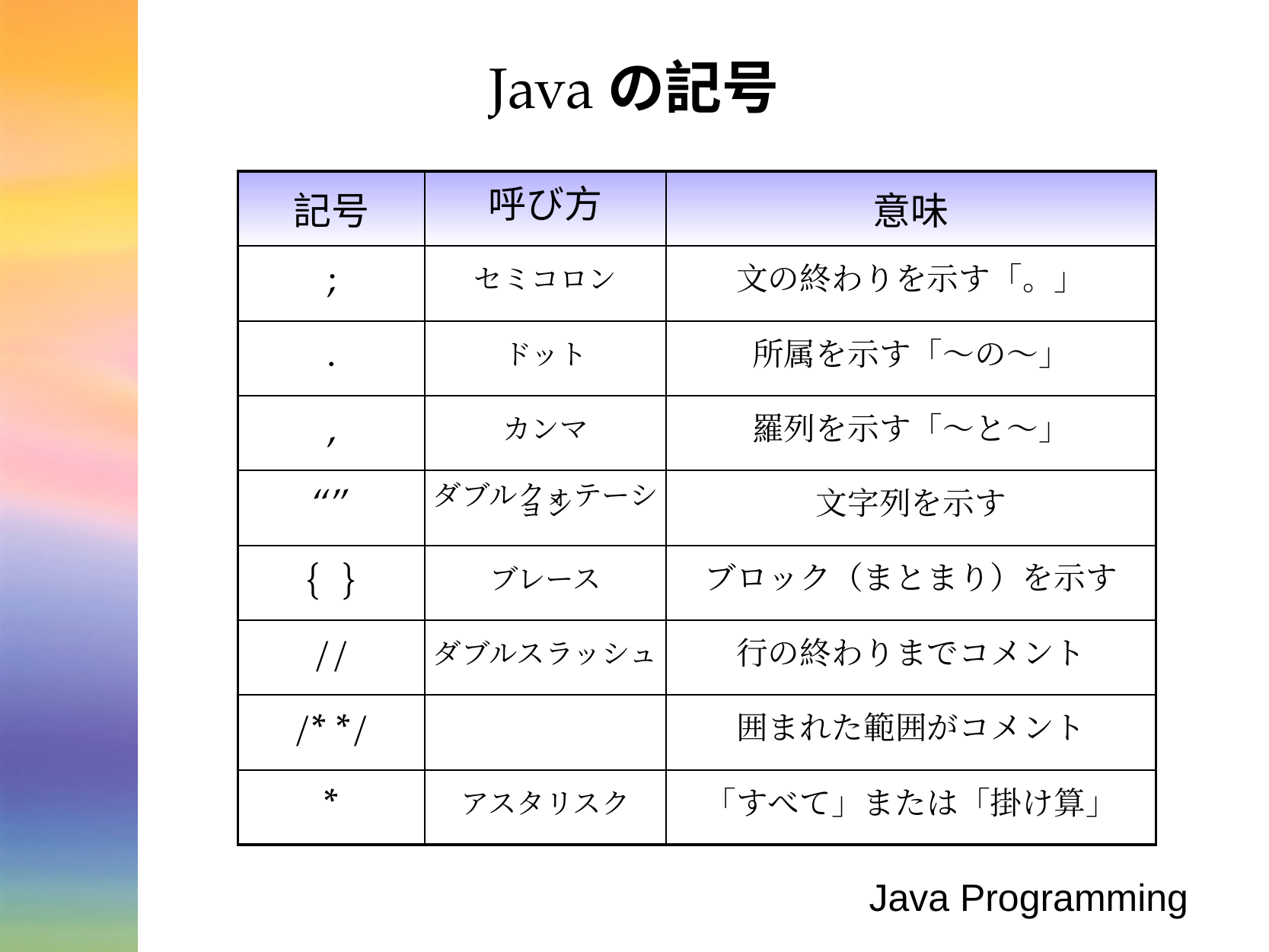

# Javaの記号
| 記号 | 呼び方 | 意味 |
| --- | --- | --- |
| ; | セミコロン | 文の終わりを示す「。」 |
| . | ドット | 所属を示す「〜の〜」 |
| , | カンマ | 羅列を示す「〜と〜」 |
| “” | ダブルクォテーション | 文字列を示す |
| { } | ブレース | ブロック（まとまり）を示す |
| // | ダブルスラッシュ | 行の終わりまでコメント |
| /\* \*/ |  | 囲まれた範囲がコメント |
| \* | アスタリスク | 「すべて」または「掛け算」 |